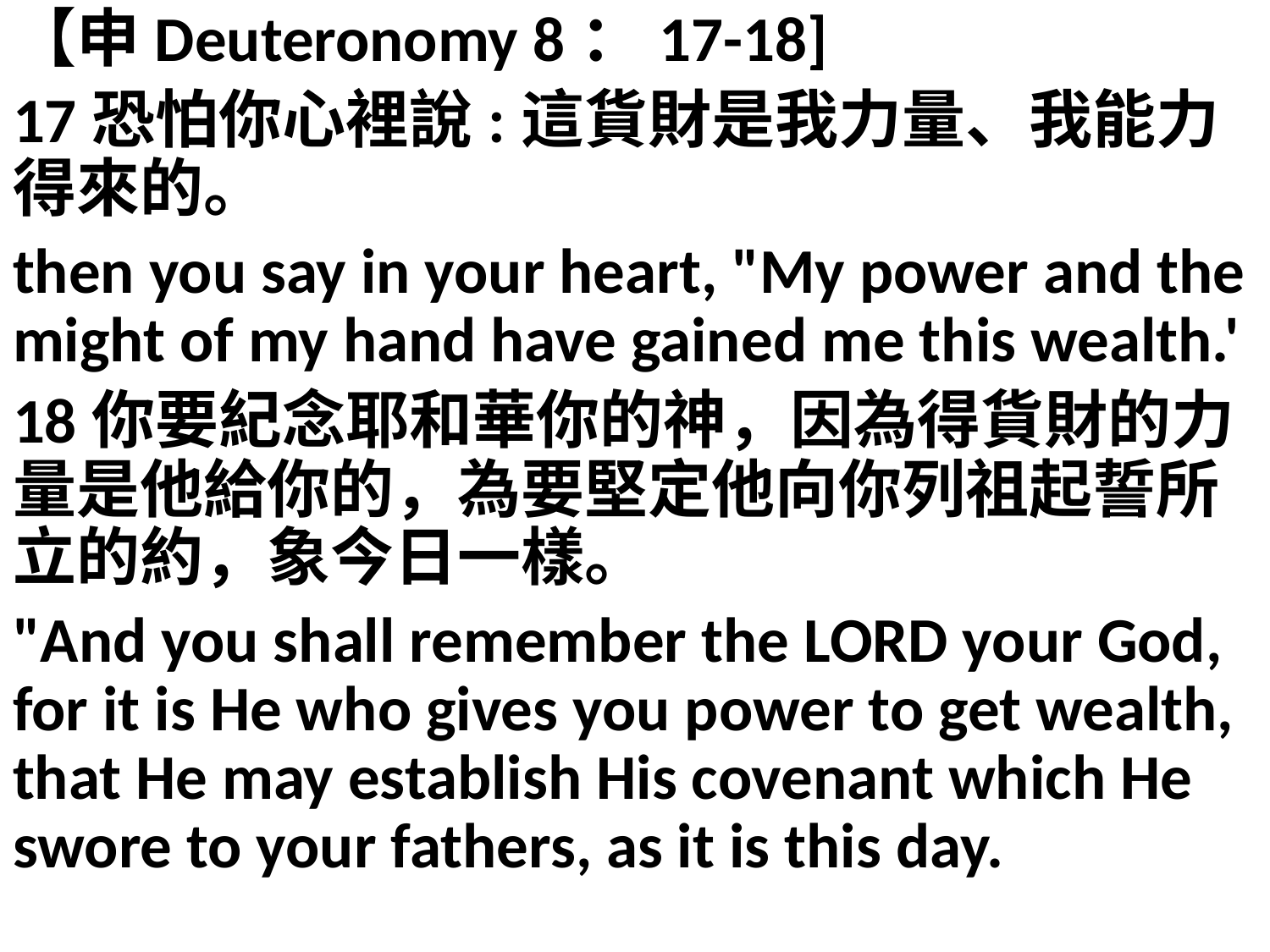

【申Deuteronomy 8：17-18]
17恐怕你心裡說:這貨財是我力量、我能力得來的。
then you say in your heart, "My power and the might of my hand have gained me this wealth.'
18你要紀念耶和華你的神，因為得貨財的力量是他給你的，為要堅定他向你列祖起誓所立的約，象今日一樣。
"And you shall remember the LORD your God, for it is He who gives you power to get wealth, that He may establish His covenant which He swore to your fathers, as it is this day.